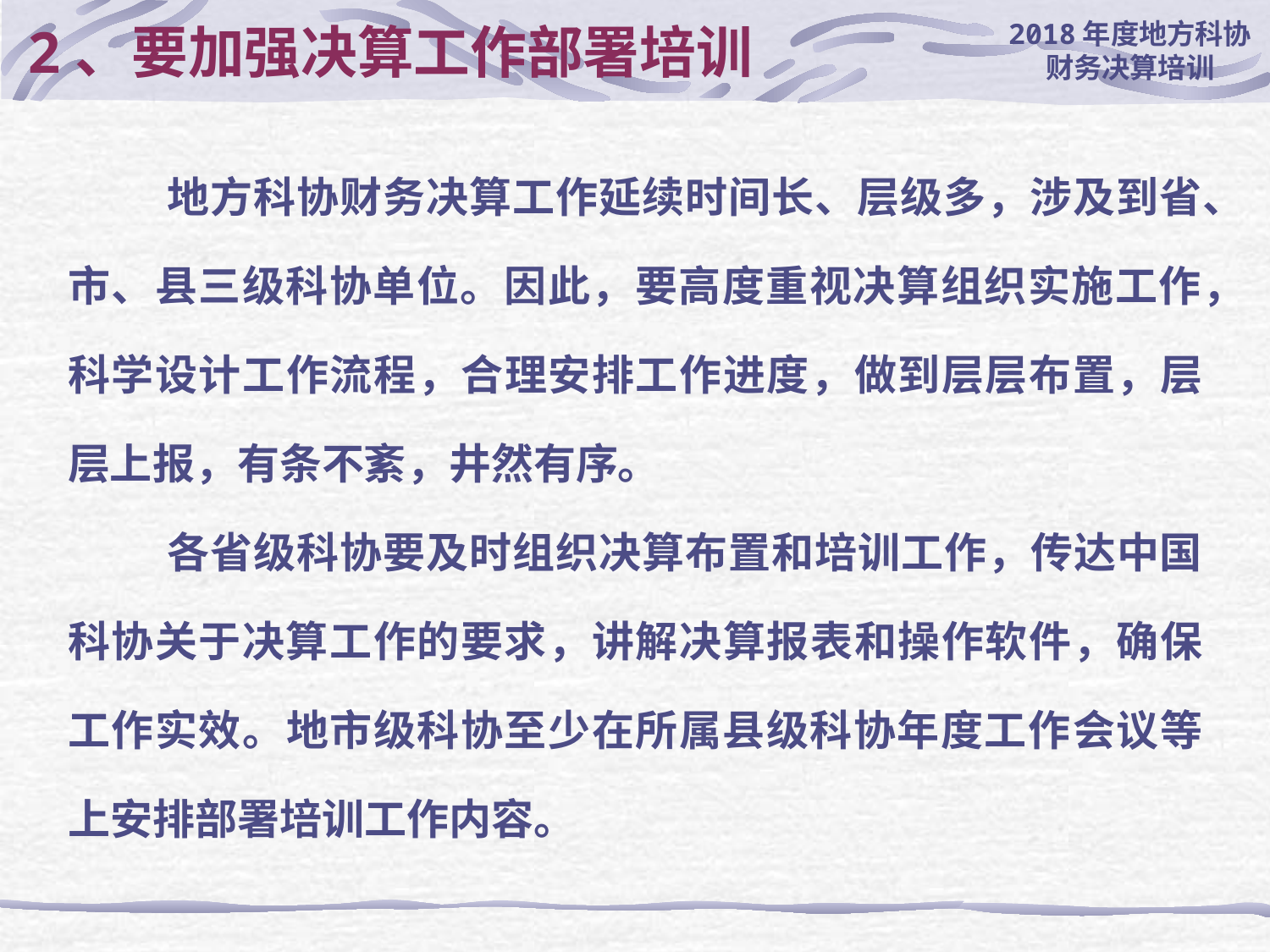

# 2、要加强决算工作部署培训
地方科协财务决算工作延续时间长、层级多，涉及到省、市、县三级科协单位。因此，要高度重视决算组织实施工作，科学设计工作流程，合理安排工作进度，做到层层布置，层层上报，有条不紊，井然有序。
各省级科协要及时组织决算布置和培训工作，传达中国科协关于决算工作的要求，讲解决算报表和操作软件，确保工作实效。地市级科协至少在所属县级科协年度工作会议等上安排部署培训工作内容。